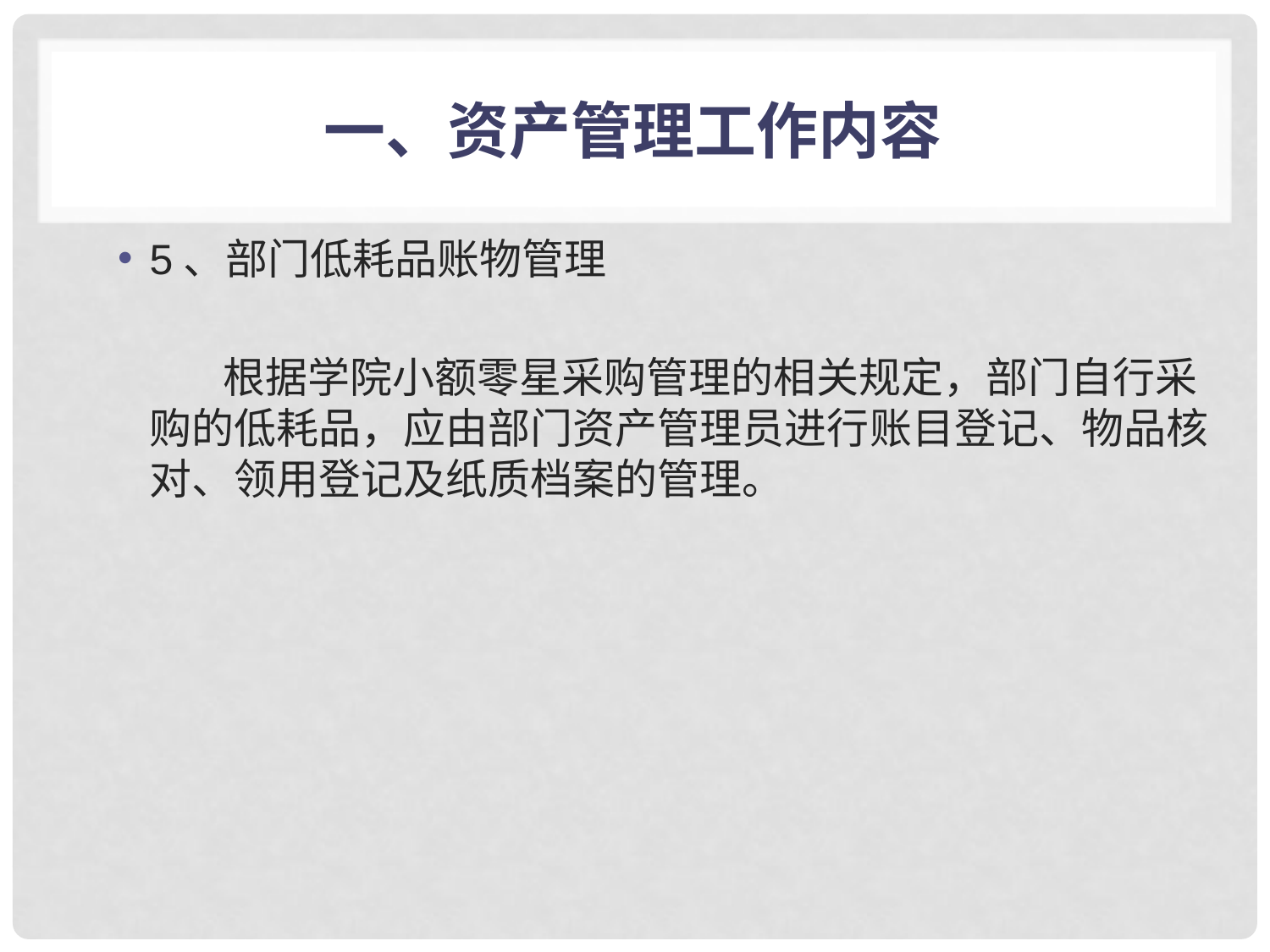

# 一、资产管理工作内容
5、部门低耗品账物管理

          根据学院小额零星采购管理的相关规定，部门自行采购的低耗品，应由部门资产管理员进行账目登记、物品核对、领用登记及纸质档案的管理。